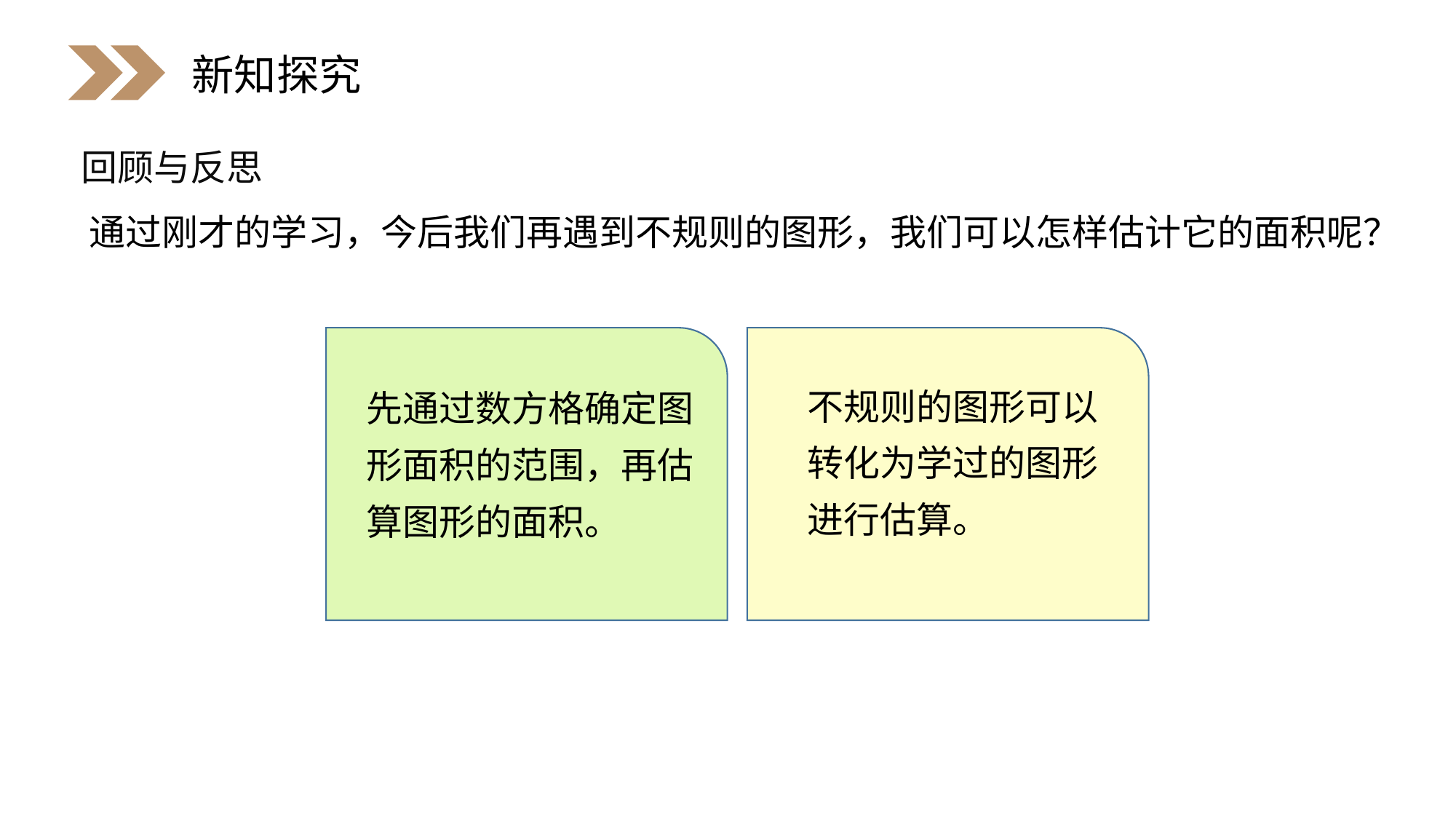

新知探究
回顾与反思
通过刚才的学习，今后我们再遇到不规则的图形，我们可以怎样估计它的面积呢？

先通过数方格确定图形面积的范围，再估算图形的面积。

不规则的图形可以转化为学过的图形进行估算。